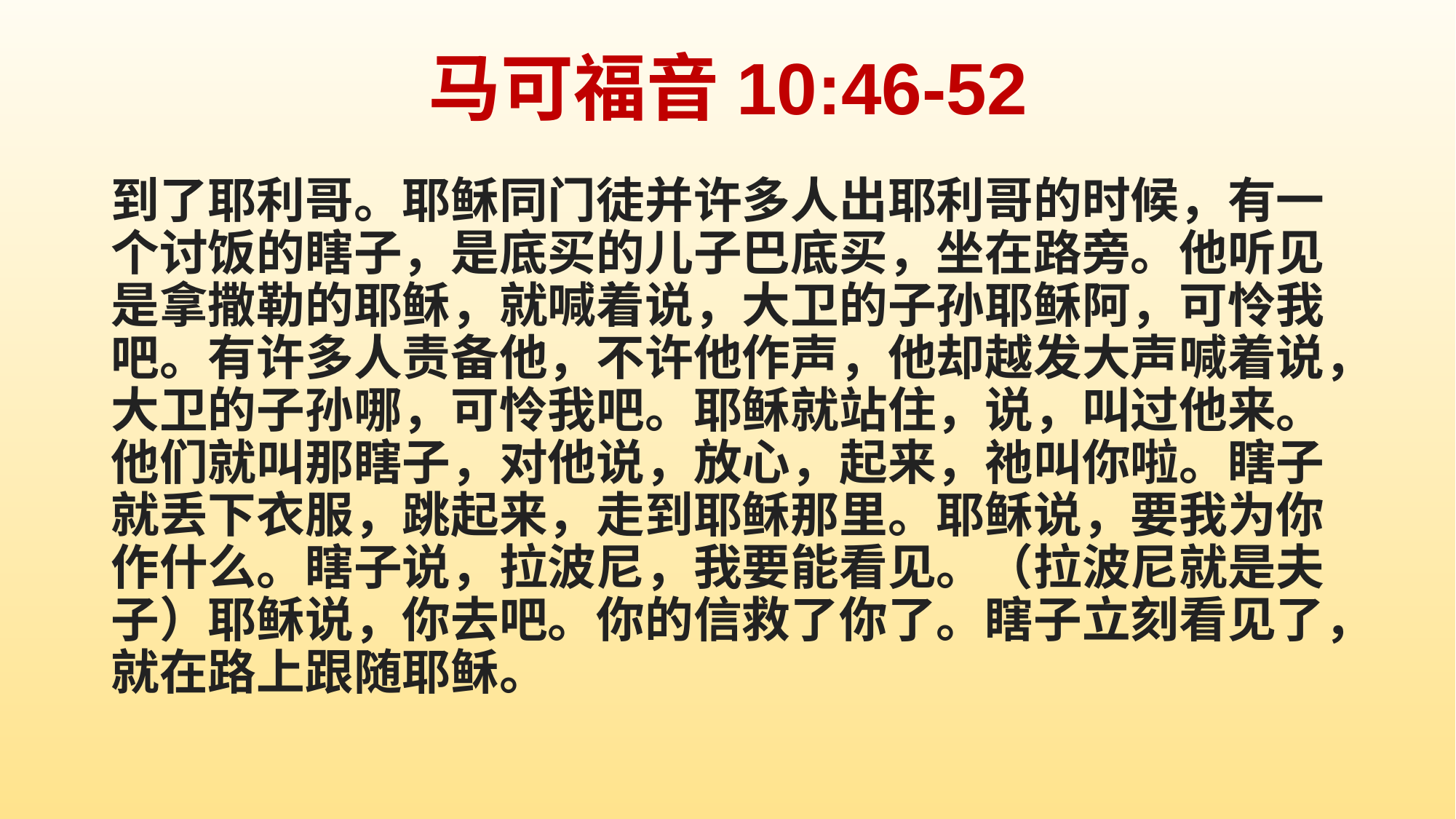

# 马可福音10:46-52
到了耶利哥。耶稣同门徒并许多人出耶利哥的时候，有一个讨饭的瞎子，是底买的儿子巴底买，坐在路旁。他听见是拿撒勒的耶稣，就喊着说，大卫的子孙耶稣阿，可怜我吧。有许多人责备他，不许他作声，他却越发大声喊着说，大卫的子孙哪，可怜我吧。耶稣就站住，说，叫过他来。他们就叫那瞎子，对他说，放心，起来，祂叫你啦。瞎子就丢下衣服，跳起来，走到耶稣那里。耶稣说，要我为你作什么。瞎子说，拉波尼，我要能看见。（拉波尼就是夫子）耶稣说，你去吧。你的信救了你了。瞎子立刻看见了，就在路上跟随耶稣。